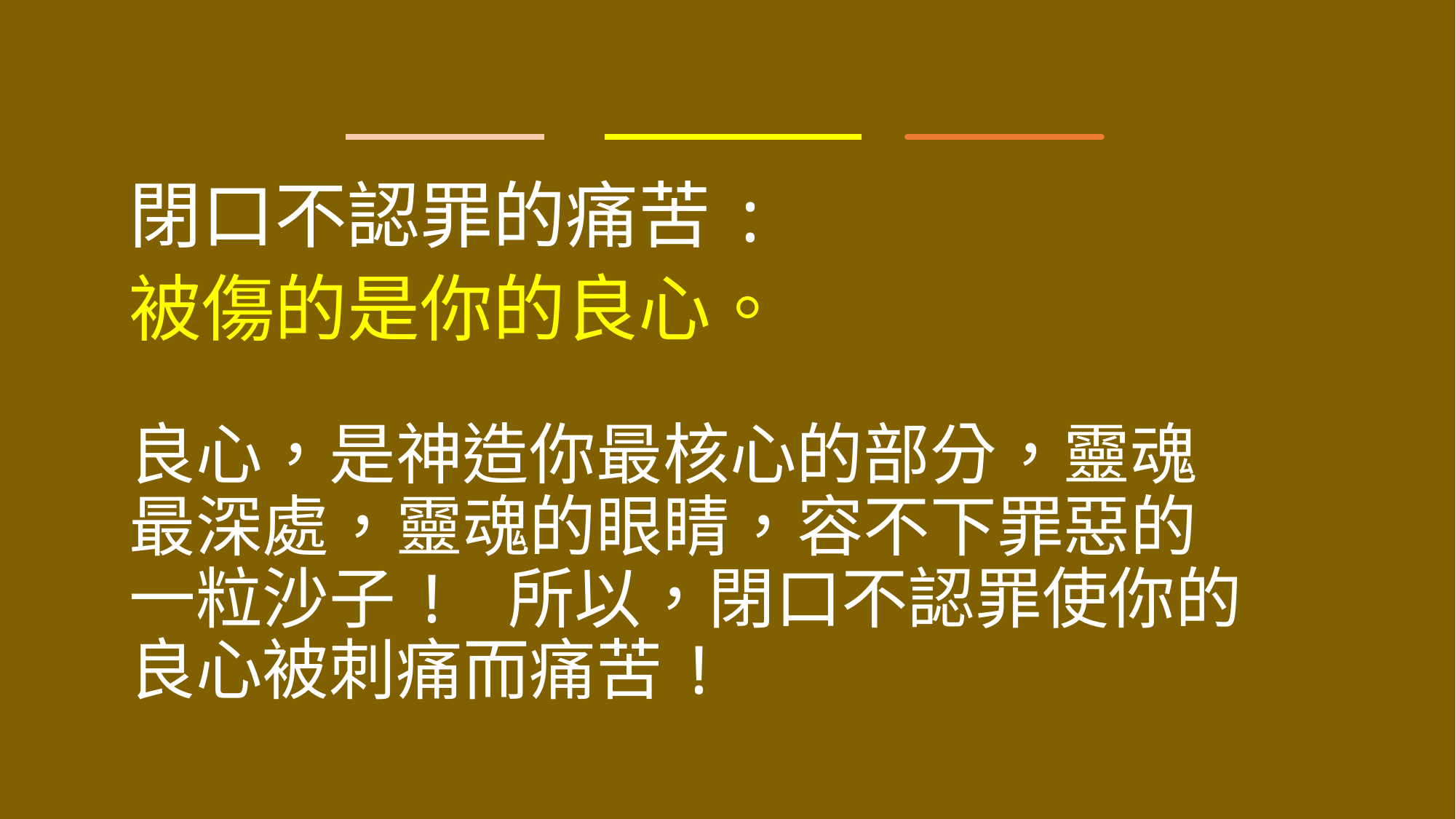

閉口不認罪的痛苦:
被傷的是你的良心。

良心，是神造你最核心的部分，靈魂最深處，靈魂的眼睛，容不下罪惡的一粒沙子! 所以，閉口不認罪使你的良心被刺痛而痛苦!